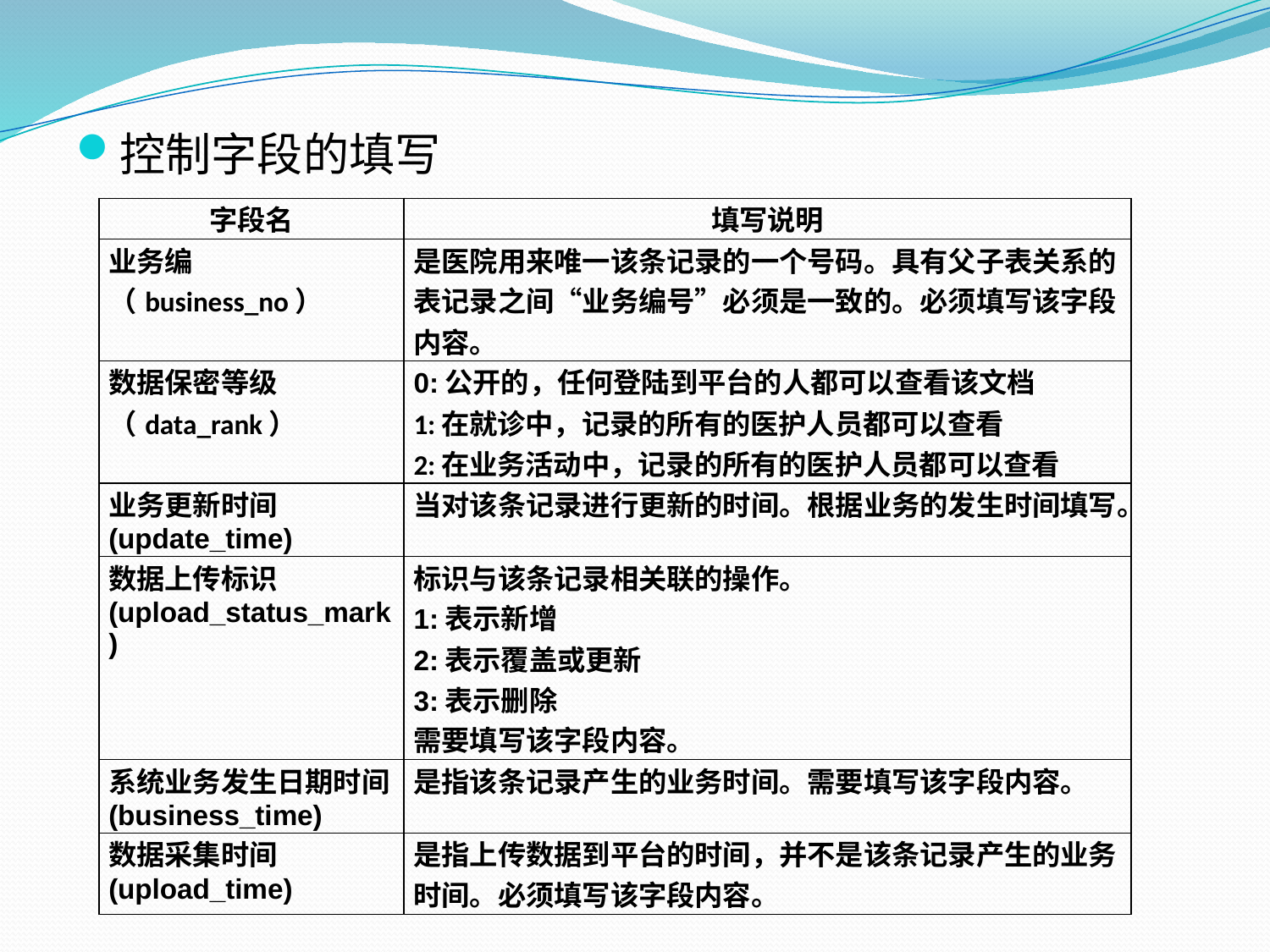

控制字段的填写
| 字段名 | 填写说明 |
| --- | --- |
| 业务编（business\_no） | 是医院用来唯一该条记录的一个号码。具有父子表关系的表记录之间“业务编号”必须是一致的。必须填写该字段内容。 |
| 数据保密等级 （data\_rank） | 0:公开的，任何登陆到平台的人都可以查看该文档 1:在就诊中，记录的所有的医护人员都可以查看 2:在业务活动中，记录的所有的医护人员都可以查看 |
| 业务更新时间 (update\_time) | 当对该条记录进行更新的时间。根据业务的发生时间填写。 |
| 数据上传标识 (upload\_status\_mark) | 标识与该条记录相关联的操作。 1:表示新增 2:表示覆盖或更新 3:表示删除 需要填写该字段内容。 |
| 系统业务发生日期时间 (business\_time) | 是指该条记录产生的业务时间。需要填写该字段内容。 |
| 数据采集时间 (upload\_time) | 是指上传数据到平台的时间，并不是该条记录产生的业务时间。必须填写该字段内容。 |